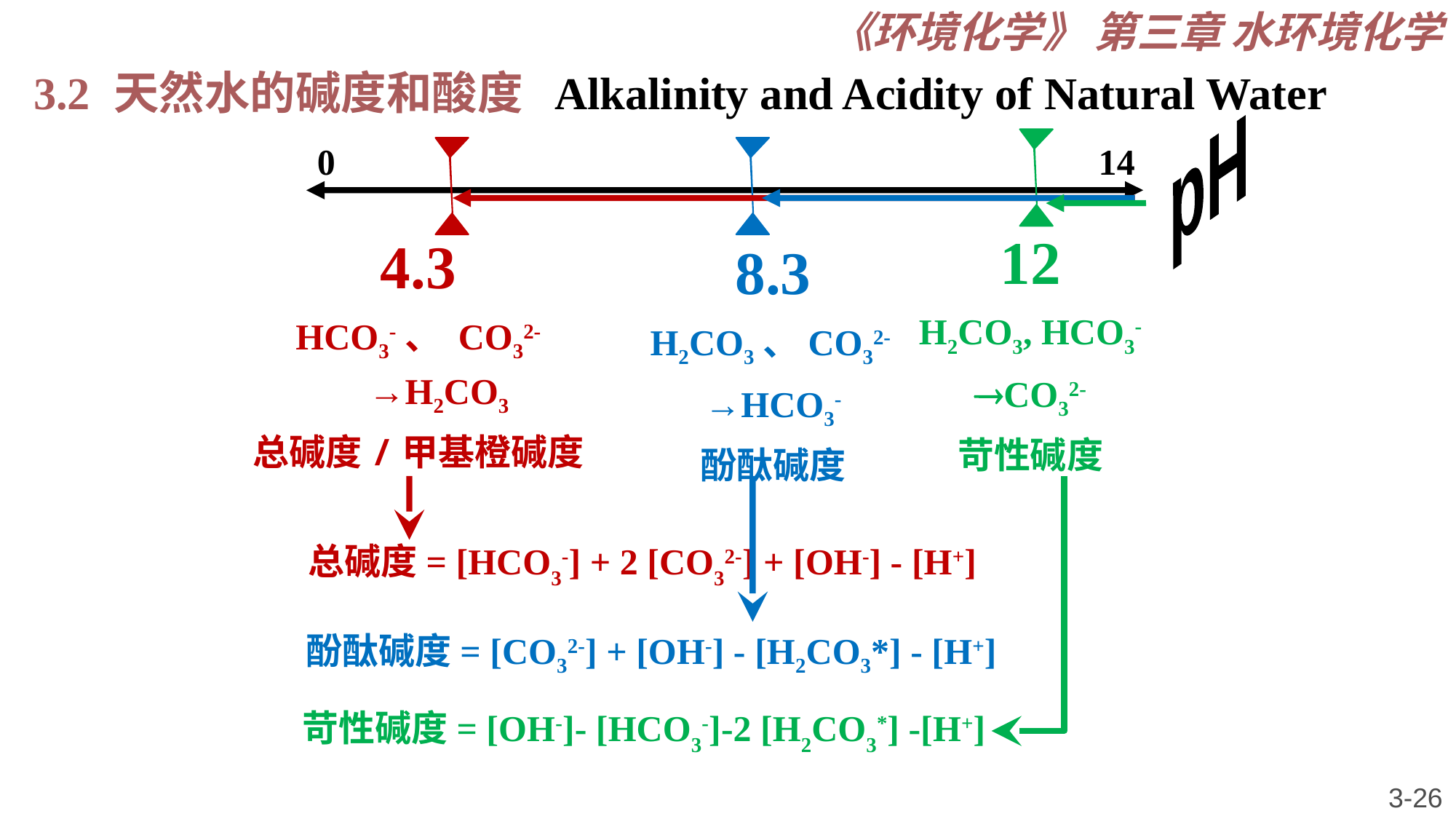

《环境化学》 第三章 水环境化学
3.2 天然水的碱度和酸度  Alkalinity and Acidity of Natural Water
pH

0                                                                                    14

12
H2CO3, HCO3-
→CO32-
苛性碱度
4.3
HCO3-、 CO32- →H2CO3
总碱度/甲基橙碱度
8.3
H2CO3、CO32-
→HCO3-
酚酞碱度

 总碱度= [HCO3-] + 2 [CO32-] + [OH-] - [H+]
酚酞碱度= [CO32-] + [OH-] - [H2CO3*] - [H+]
苛性碱度= [OH-]- [HCO3-]-2 [H2CO3*] -[H+]
3-26